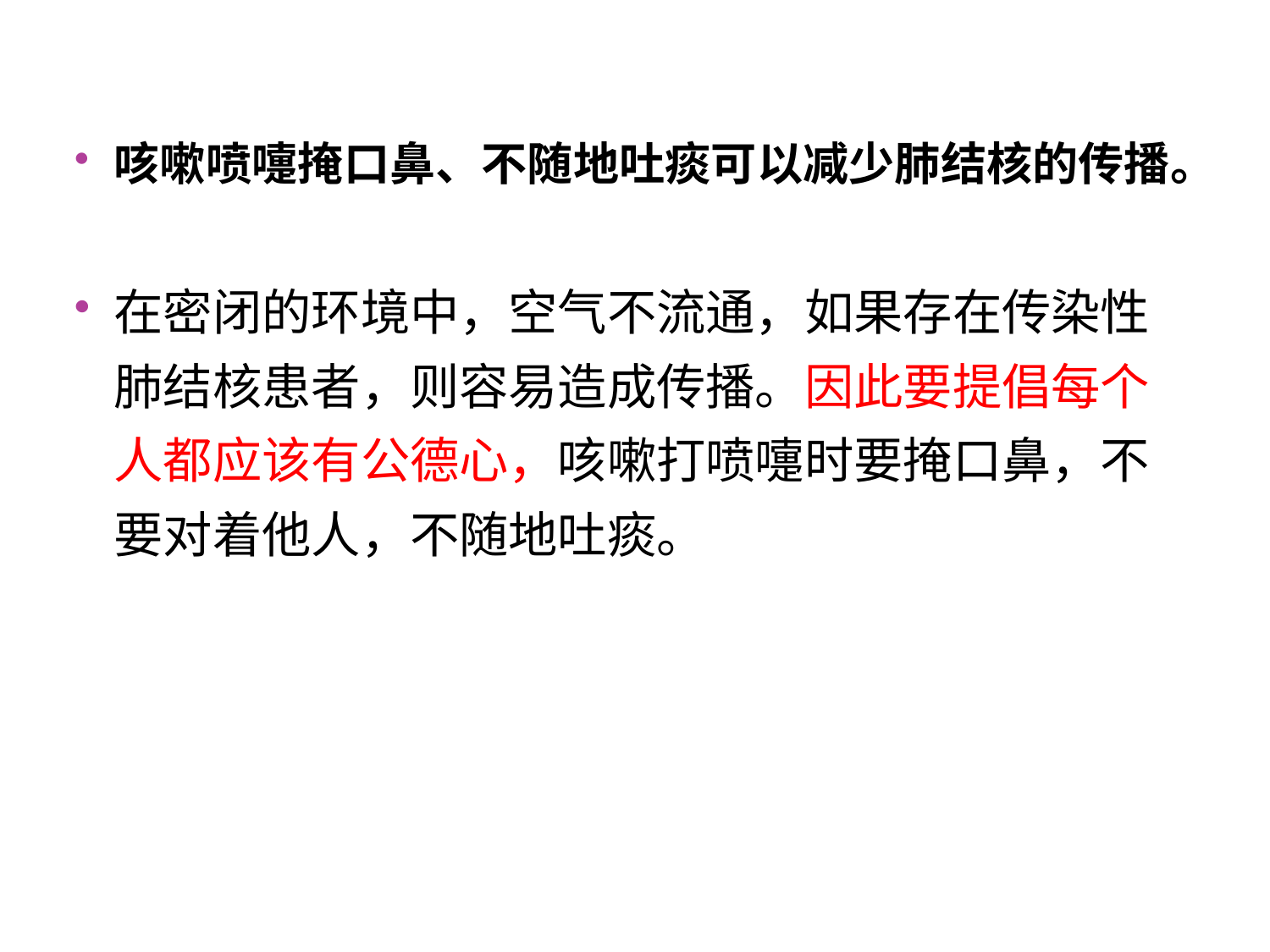

咳嗽喷嚏掩口鼻、不随地吐痰可以减少肺结核的传播。

在密闭的环境中，空气不流通，如果存在传染性肺结核患者，则容易造成传播。因此要提倡每个人都应该有公德心，咳嗽打喷嚏时要掩口鼻，不要对着他人，不随地吐痰。